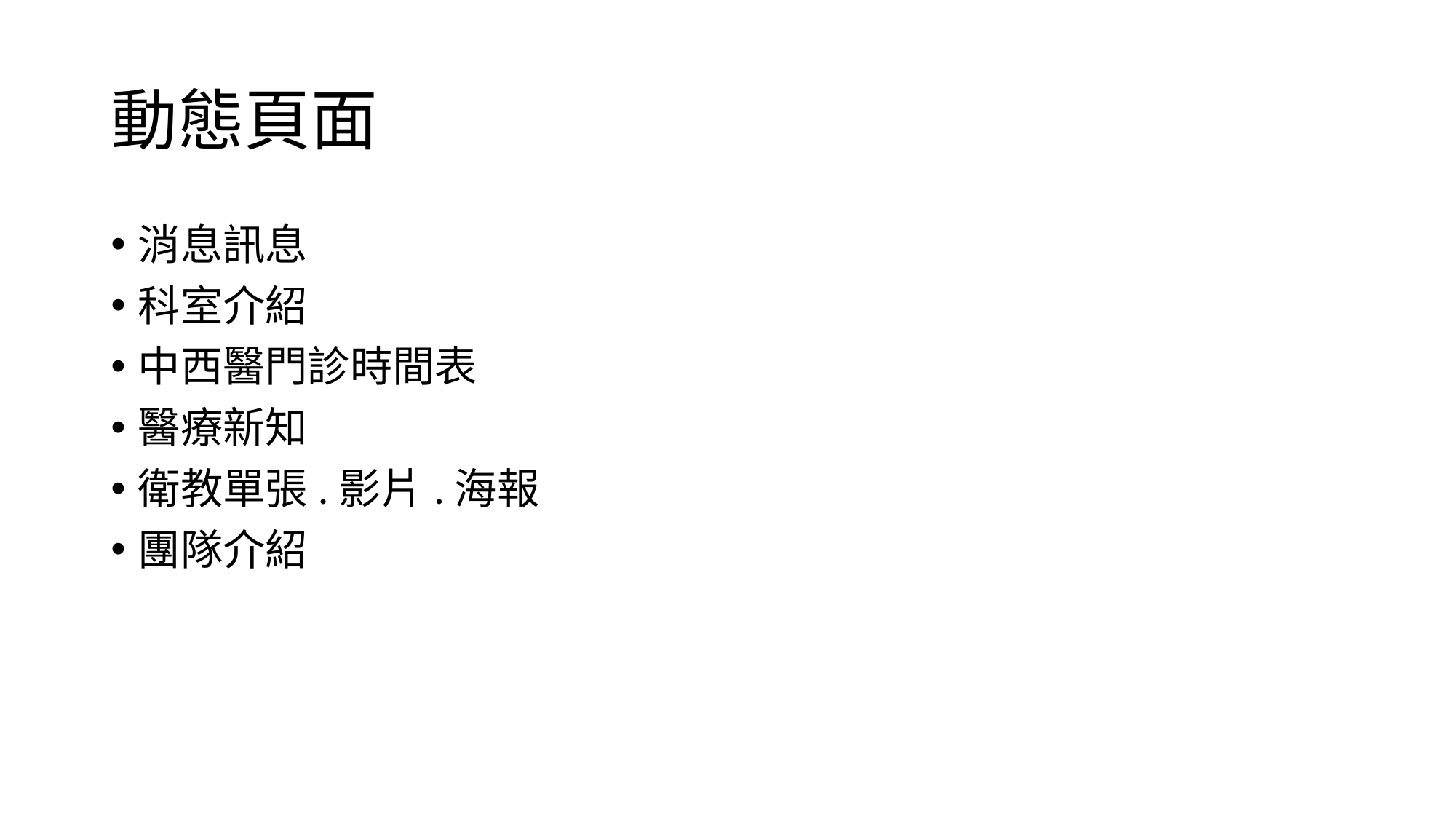

# 動態頁面
消息訊息
科室介紹
中西醫門診時間表
醫療新知
衛教單張.影片.海報
團隊介紹